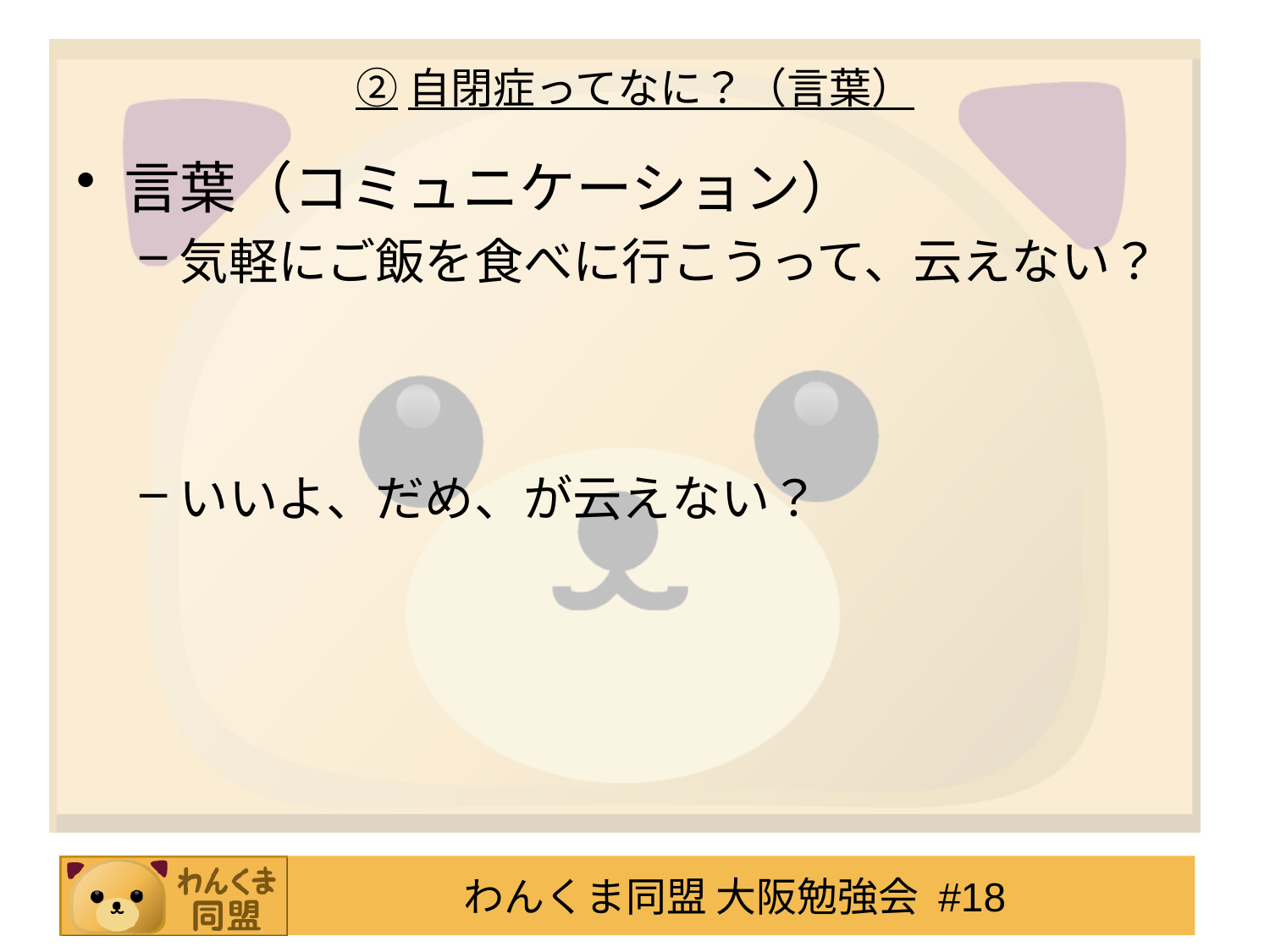

# ②自閉症ってなに？（言葉）
言葉（コミュニケーション）
気軽にご飯を食べに行こうって、云えない？

いいよ、だめ、が云えない？